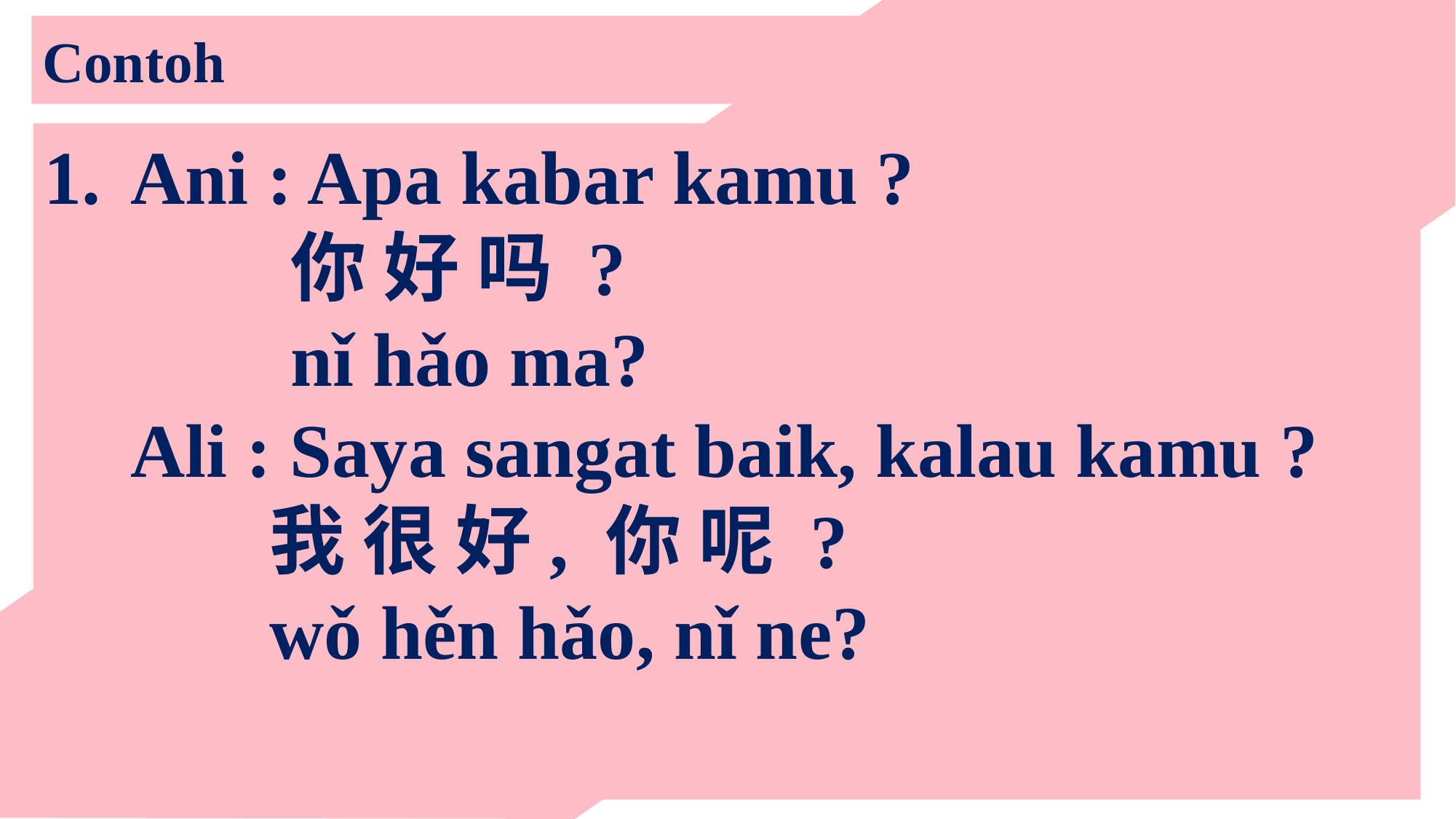

Contoh
Ani : Apa kabar kamu ?
你 好 吗 ?
nǐ hǎo ma?
Ali : Saya sangat baik, kalau kamu ?
我 很 好, 你 呢 ?
wǒ hěn hǎo, nǐ ne?